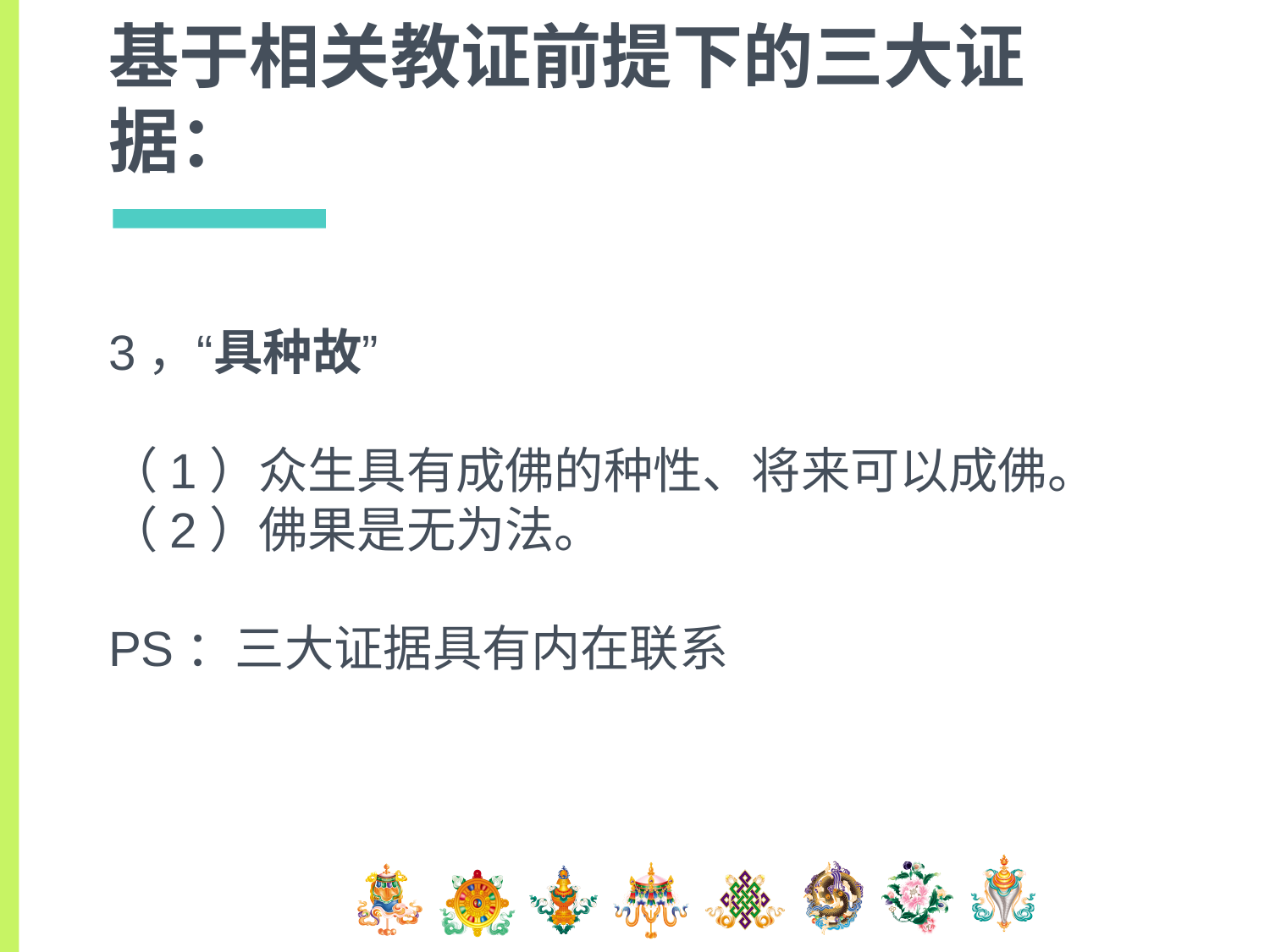

基于相关教证前提下的三大证据：
3，“具种故”

（1）众生具有成佛的种性、将来可以成佛。
（2）佛果是无为法。

PS：三大证据具有内在联系